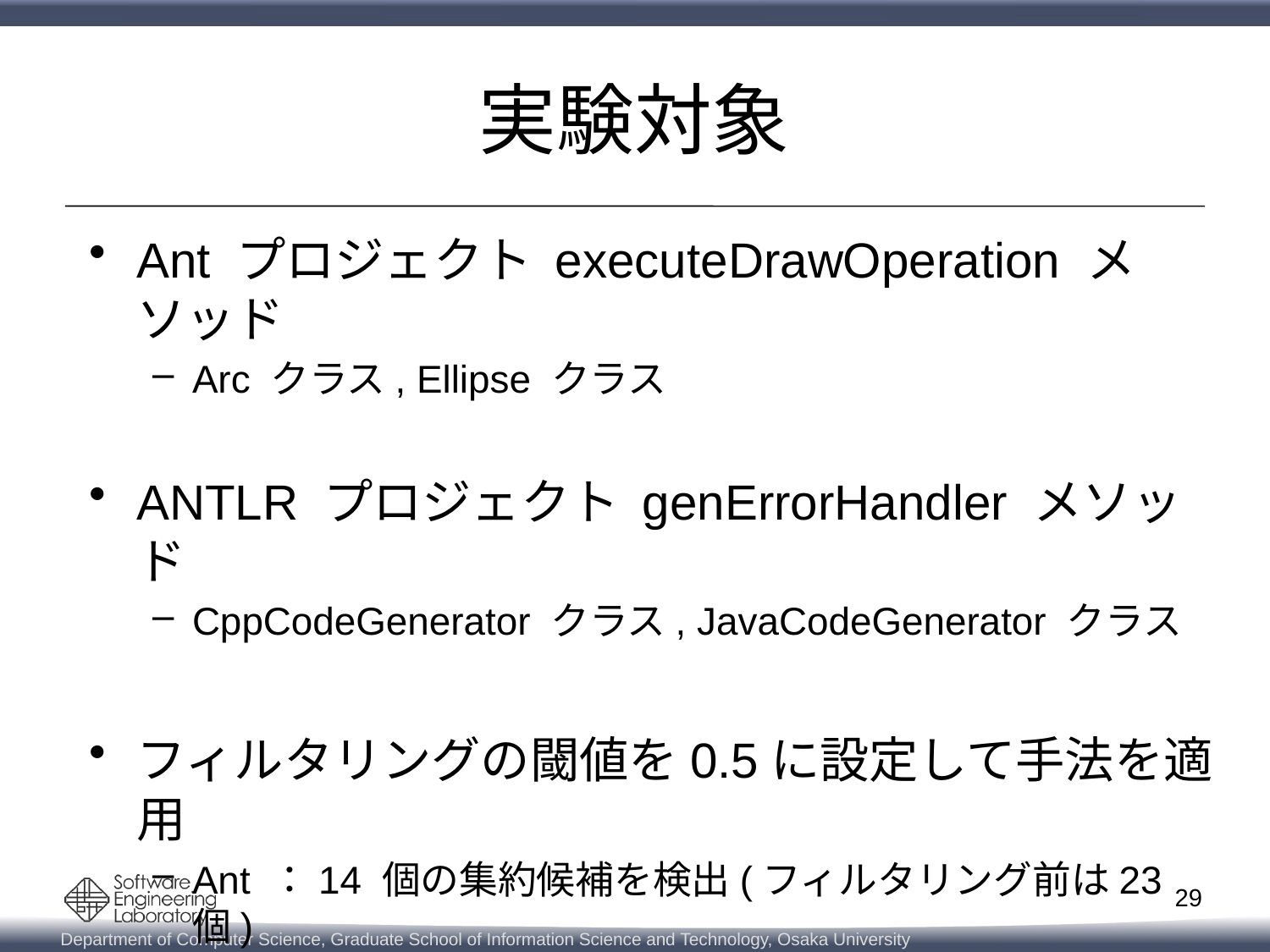

# 実験対象
Ant プロジェクト executeDrawOperation メソッド
Arc クラス, Ellipse クラス

ANTLR プロジェクト genErrorHandler メソッド
CppCodeGenerator クラス, JavaCodeGenerator クラス

フィルタリングの閾値を0.5に設定して手法を適用
Ant ：14 個の集約候補を検出(フィルタリング前は23個)
ANTLR ： 6 個の集約候補を検出(フィルタリング前は34個)

29